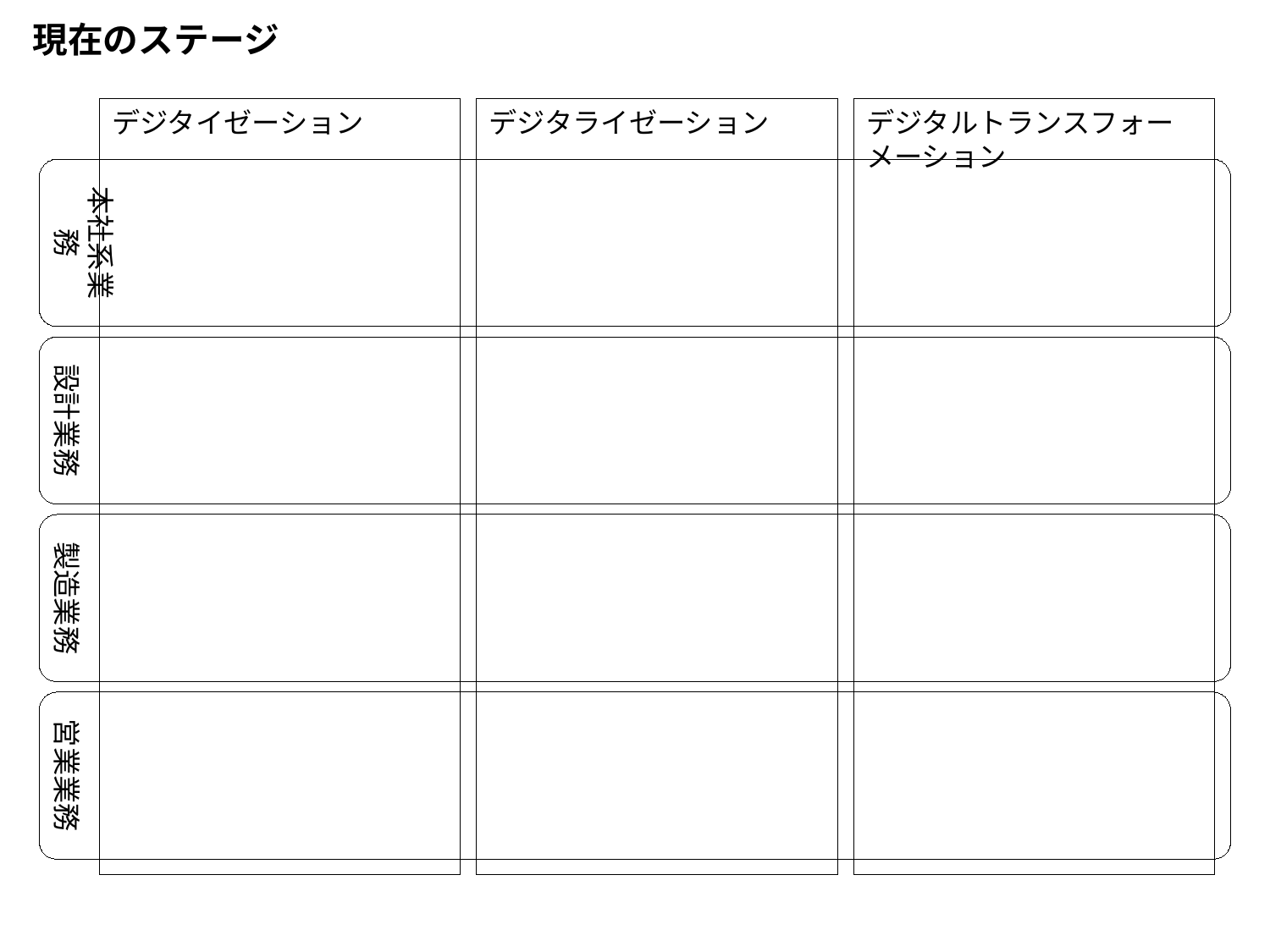

現在のステージ
デジタライゼーション
デジタルトランスフォーメーション
デジタイゼーション
本社系業務
設計業務
製造業務
営業業務
8